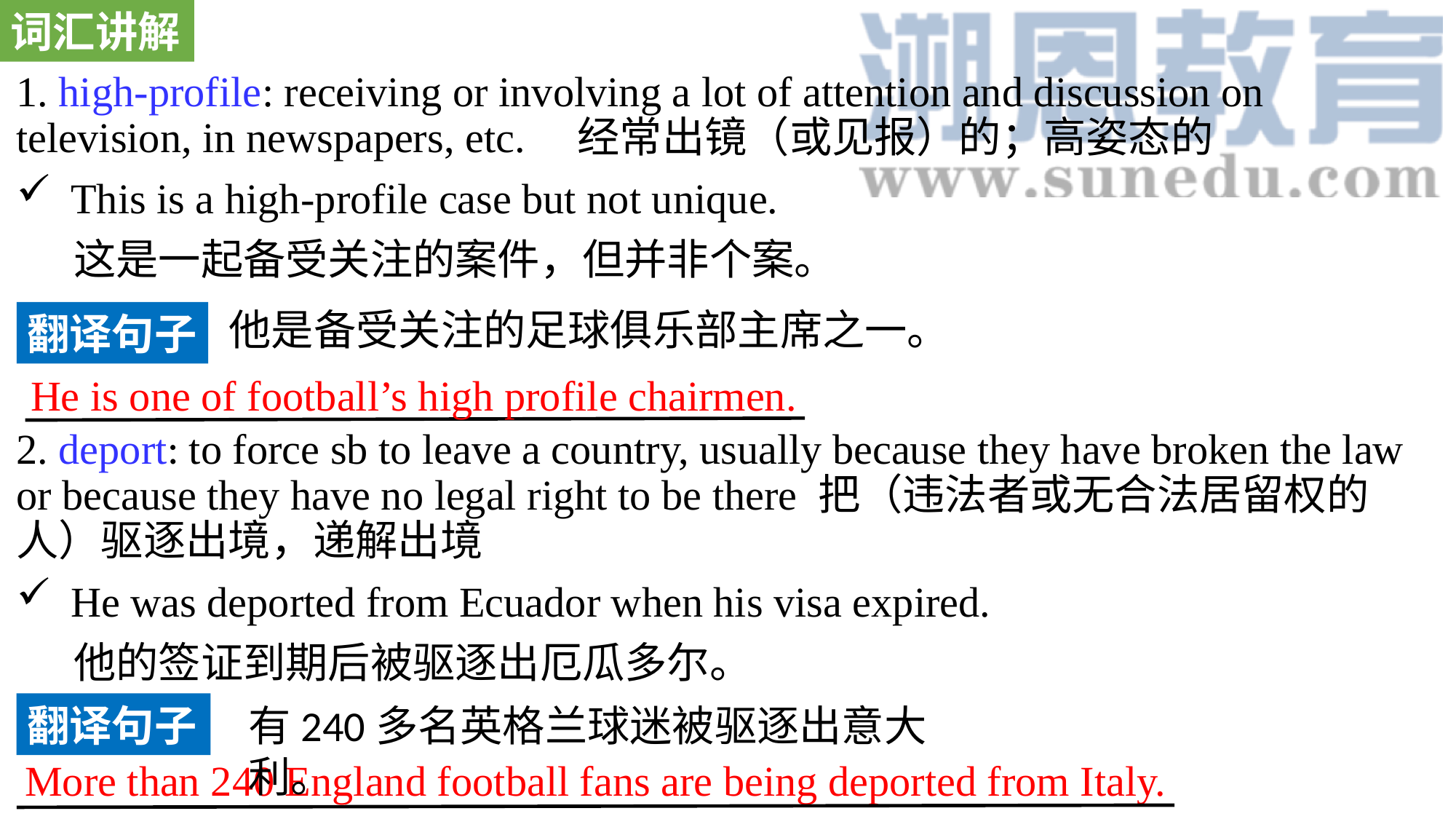

词汇讲解
1. high-profile: receiving or involving a lot of attention and discussion on television, in newspapers, etc.    经常出镜（或见报）的；高姿态的
This is a high-profile case but not unique.
     这是一起备受关注的案件，但并非个案。

2. deport: to force sb to leave a country, usually because they have broken the law or because they have no legal right to be there 把（违法者或无合法居留权的人）驱逐出境，递解出境
He was deported from Ecuador when his visa expired.
     他的签证到期后被驱逐出厄瓜多尔。
他是备受关注的足球俱乐部主席之一。
翻译句子
He is one of football’s high profile chairmen.
翻译句子
有240多名英格兰球迷被驱逐出意大利。
More than 240 England football fans are being deported from Italy.